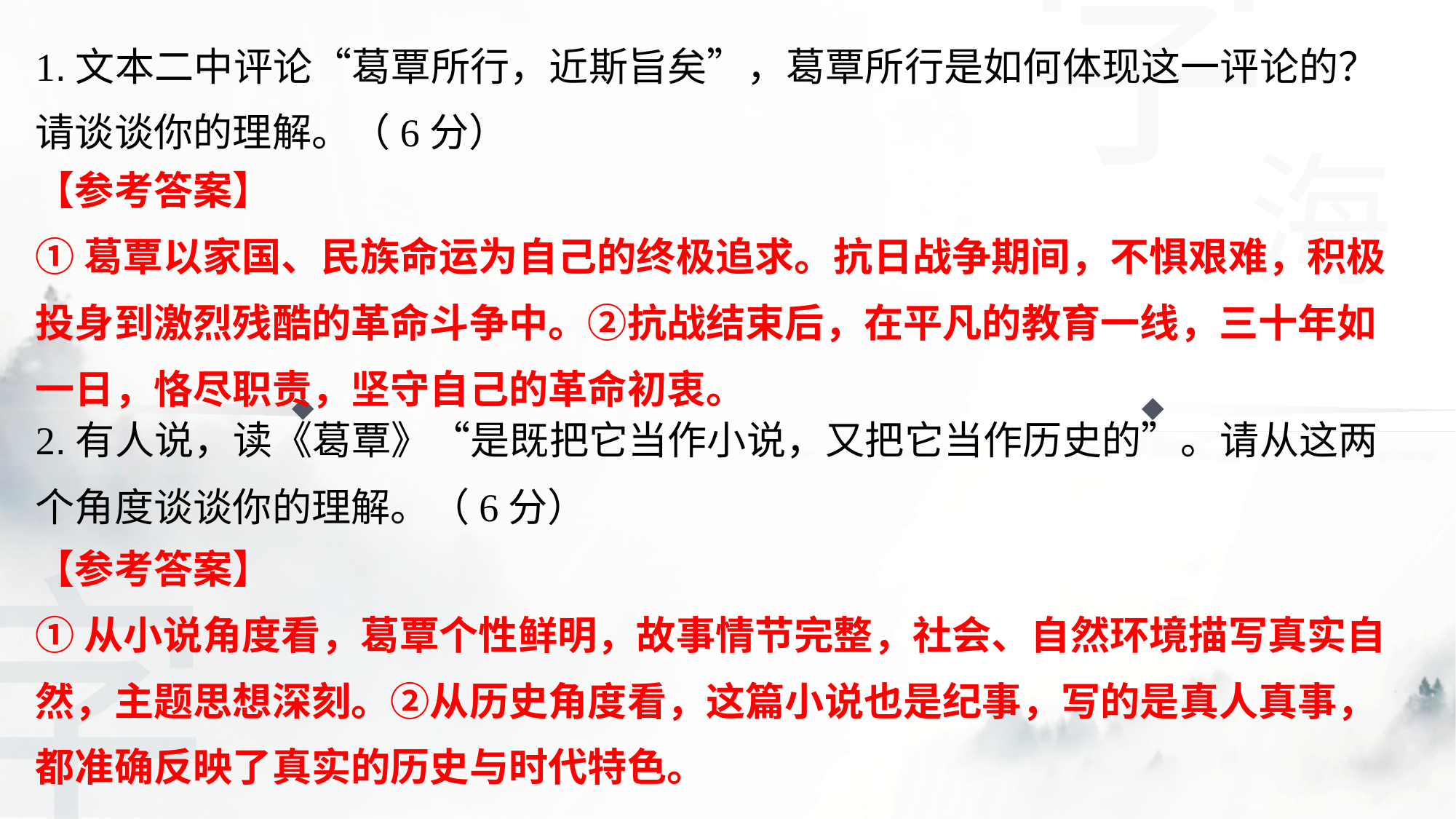

1.文本二中评论“葛覃所行，近斯旨矣”，葛覃所行是如何体现这一评论的？请谈谈你的理解。（6分）
【参考答案】
①葛覃以家国、民族命运为自己的终极追求。抗日战争期间，不惧艰难，积极投身到激烈残酷的革命斗争中。②抗战结束后，在平凡的教育一线，三十年如一日，恪尽职责，坚守自己的革命初衷。
2.有人说，读《葛覃》“是既把它当作小说，又把它当作历史的”。请从这两个角度谈谈你的理解。（6分）
【参考答案】
①从小说角度看，葛覃个性鲜明，故事情节完整，社会、自然环境描写真实自然，主题思想深刻。②从历史角度看，这篇小说也是纪事，写的是真人真事，都准确反映了真实的历史与时代特色。